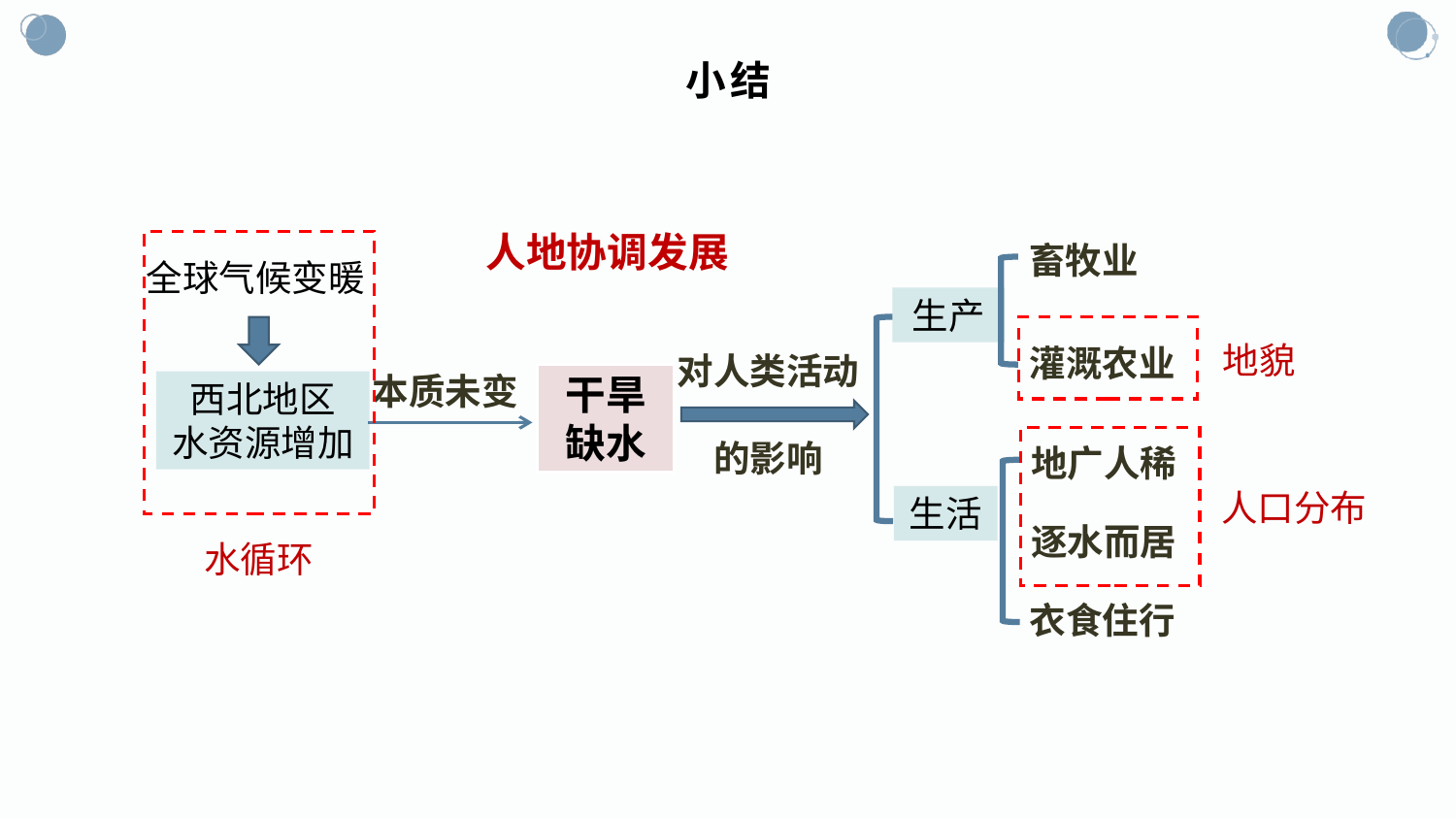

# 小结
人地协调发展

畜牧业
全球气候变暖

生产

地貌
灌溉农业
对人类活动

的影响
本质未变
干旱
缺水
西北地区
水资源增加

地广人稀

人口分布
生活
逐水而居
水循环
衣食住行